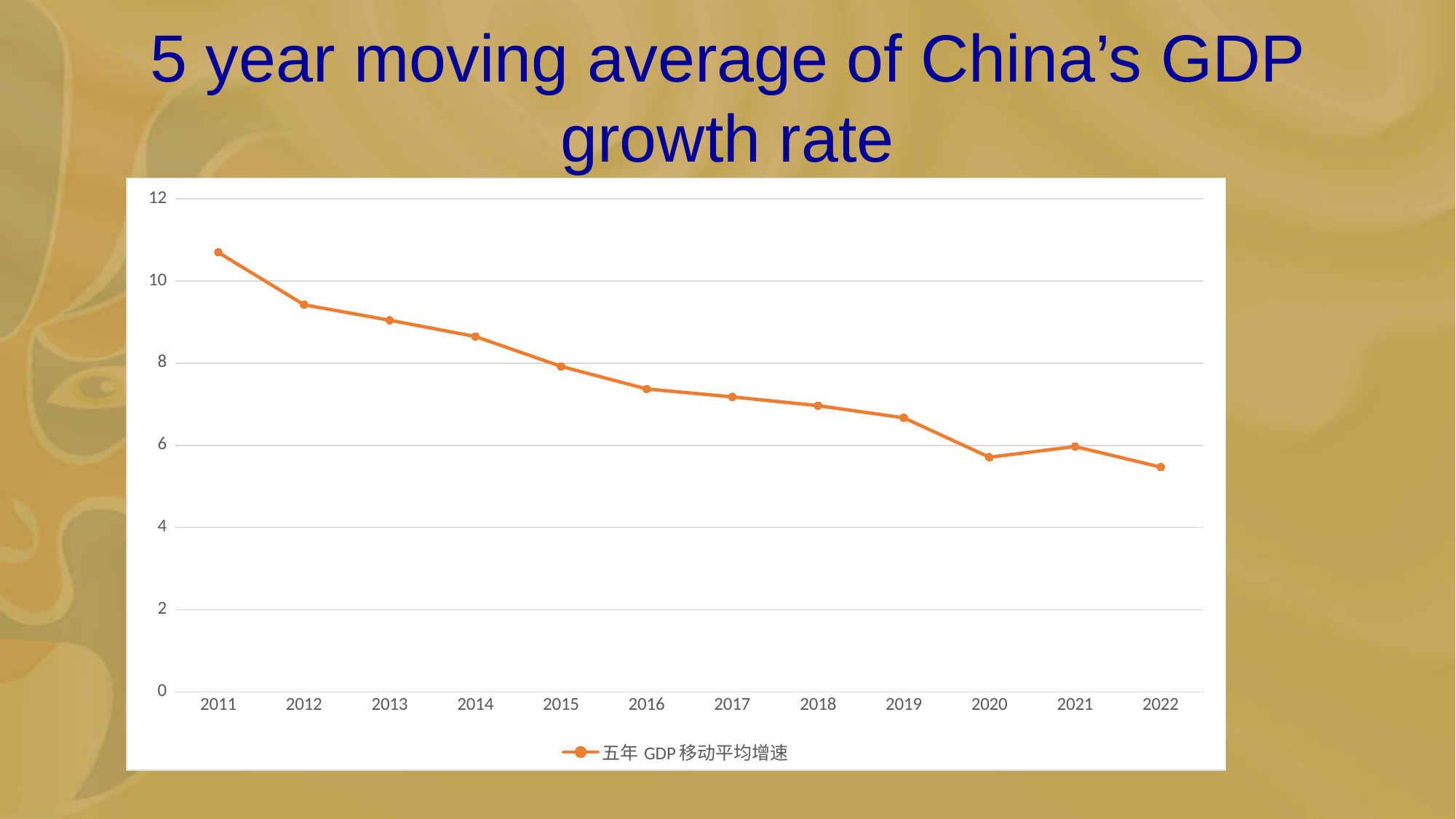

# 5 year moving average of China’s GDP growth rate

### Chart

| Category | 五年GDP移动平均增速 |
|---|---|
| 2011 | 10.6934 |
| 2012 | 9.41996 |
| 2013 | 9.04304 |
| 2014 | 8.64846 |
| 2015 | 7.92128 |
| 2016 | 7.37112 |
| 2017 | 7.17838 |
| 2018 | 6.96516 |
| 2019 | 6.6701 |
| 2020 | 5.7101 |
| 2021 | 5.9701 |
| 2022 | 5.47016 |